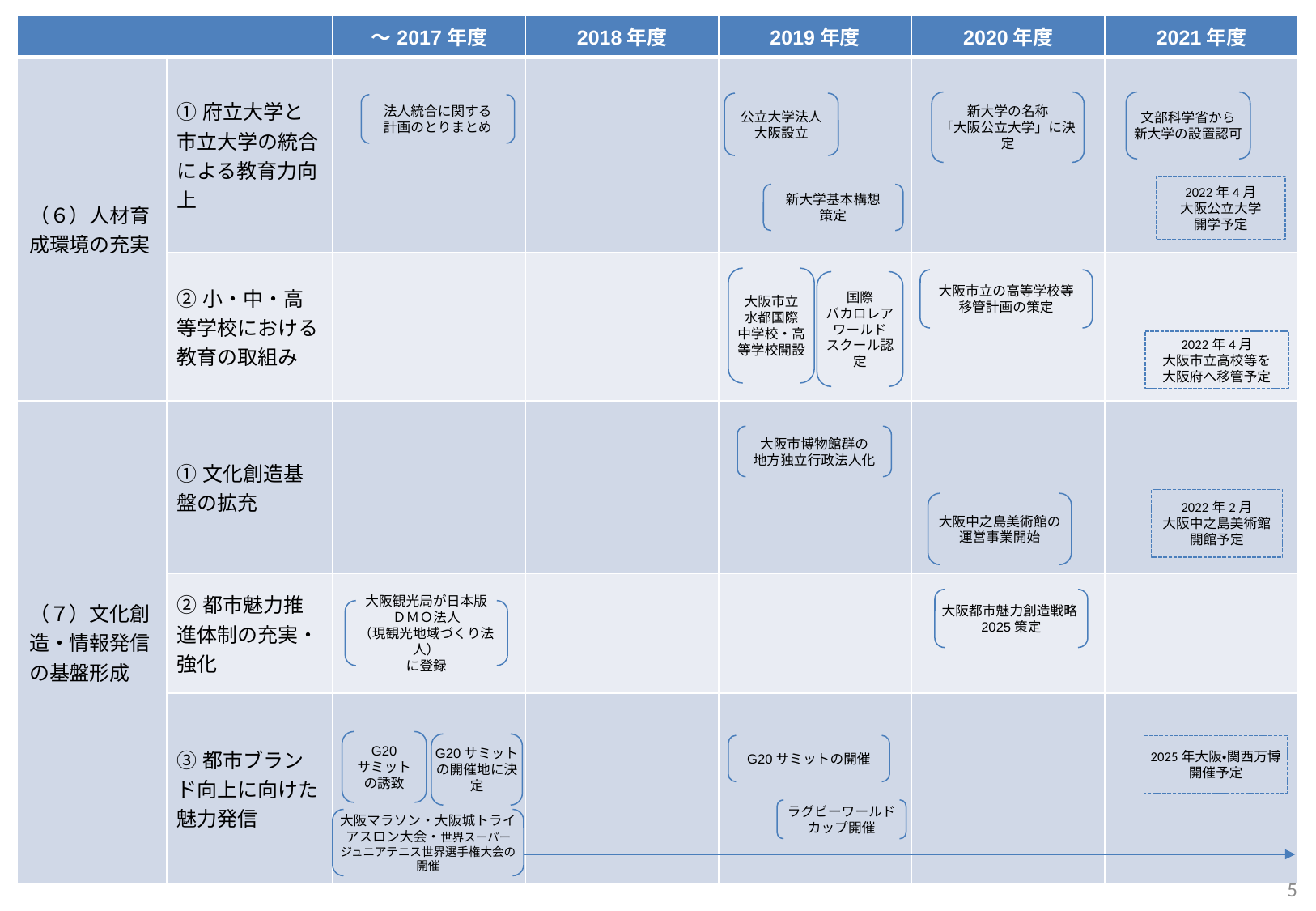

|  |  | ～2017年度 | 2018年度 | 2019年度 | 2020年度 | 2021年度 |
| --- | --- | --- | --- | --- | --- | --- |
| （６）人材育成環境の充実 | ①府立大学と市立大学の統合による教育力向上 |  |  |  |  |  |
|  | ②小・中・高等学校における教育の取組み |  |  |  |  |  |
| （７）文化創造・情報発信の基盤形成 | ①文化創造基盤の拡充 |  |  |  |  |  |
|  | ②都市魅力推進体制の充実・強化 |  |  |  |  |  |
|  | ③都市ブランド向上に向けた魅力発信 |  |  |  |  |  |
新大学の名称
「大阪公立大学」に決定
公立大学法人
大阪設立
法人統合に関する
計画のとりまとめ
文部科学省から
新大学の設置認可
2022年4月
大阪公立大学
開学予定
新大学基本構想
策定
大阪市立
水都国際
中学校・高等学校開設
国際
バカロレア
ワールド
スクール認定
大阪市立の高等学校等
移管計画の策定
2022年4月
大阪市立高校等を
大阪府へ移管予定
大阪市博物館群の
地方独立行政法人化
大阪中之島美術館の
運営事業開始
2022年2月
大阪中之島美術館
開館予定
大阪都市魅力創造戦略2025策定
大阪観光局が日本版
ＤＭＯ法人
（現観光地域づくり法人）
に登録
G20
サミット
の誘致
G20サミットの開催地に決定
G20サミットの開催
ラグビーワールド
カップ開催
2025年大阪・関西万博
開催予定
大阪マラソン・大阪城トライアスロン大会・世界スーパージュニアテニス世界選手権大会の開催
5